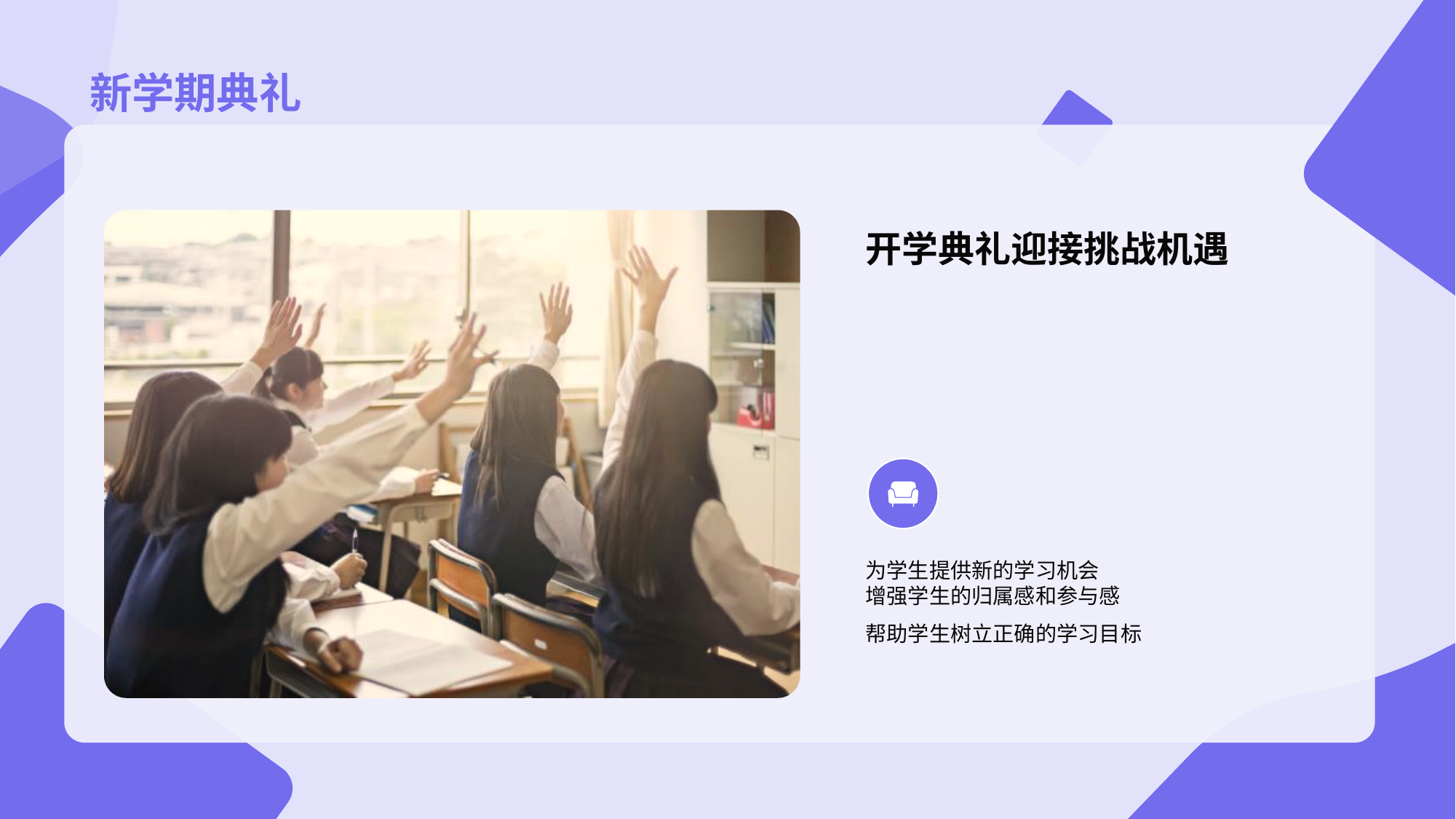

# 新学期典礼

开学典礼迎接挑战机遇

为学生提供新的学习机会
增强学生的归属感和参与感
帮助学生树立正确的学习目标